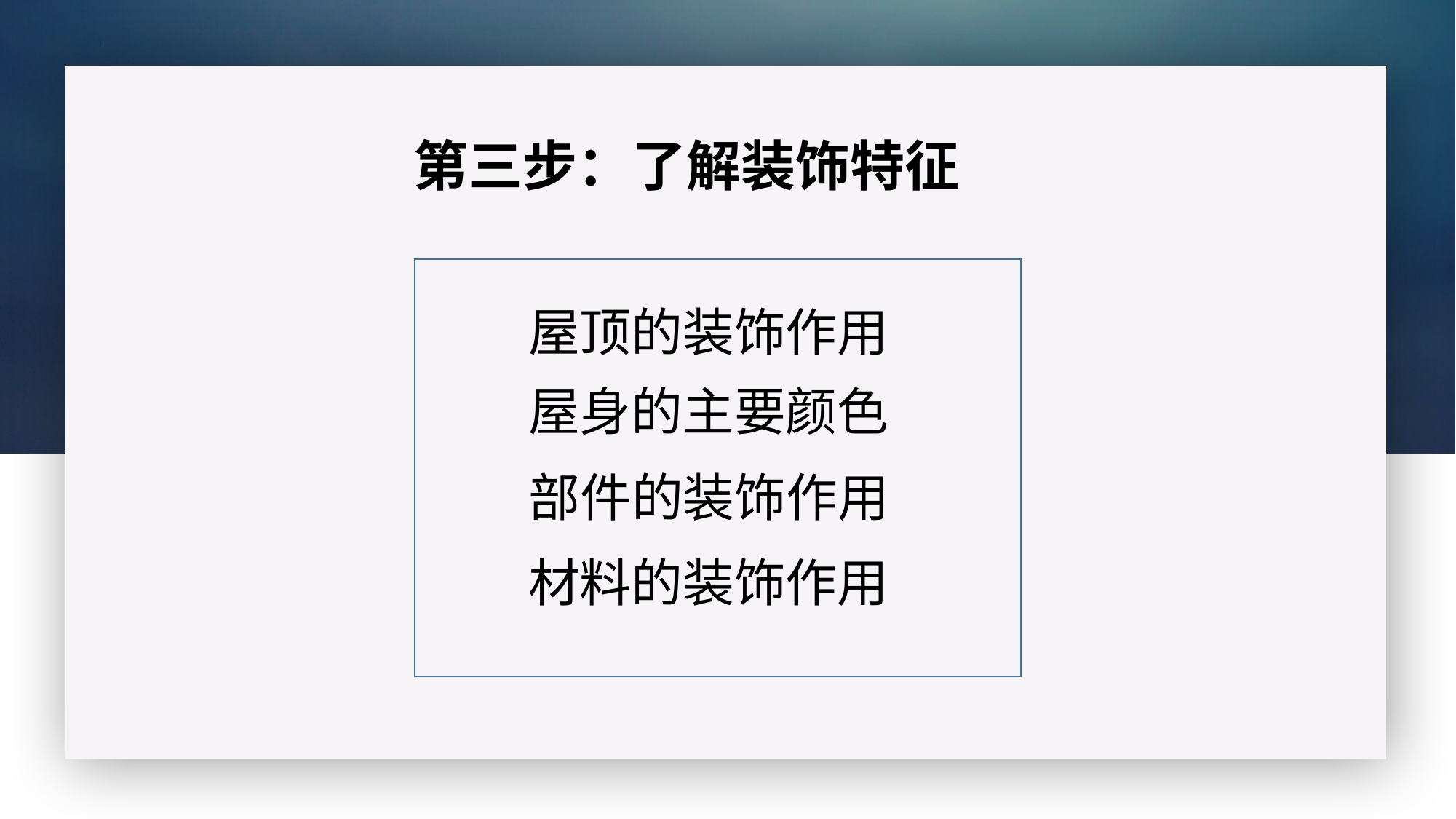

第三步：了解装饰特征

屋顶的装饰作用
屋身的主要颜色
部件的装饰作用
公众号：酸梨老师的语文江湖
材料的装饰作用